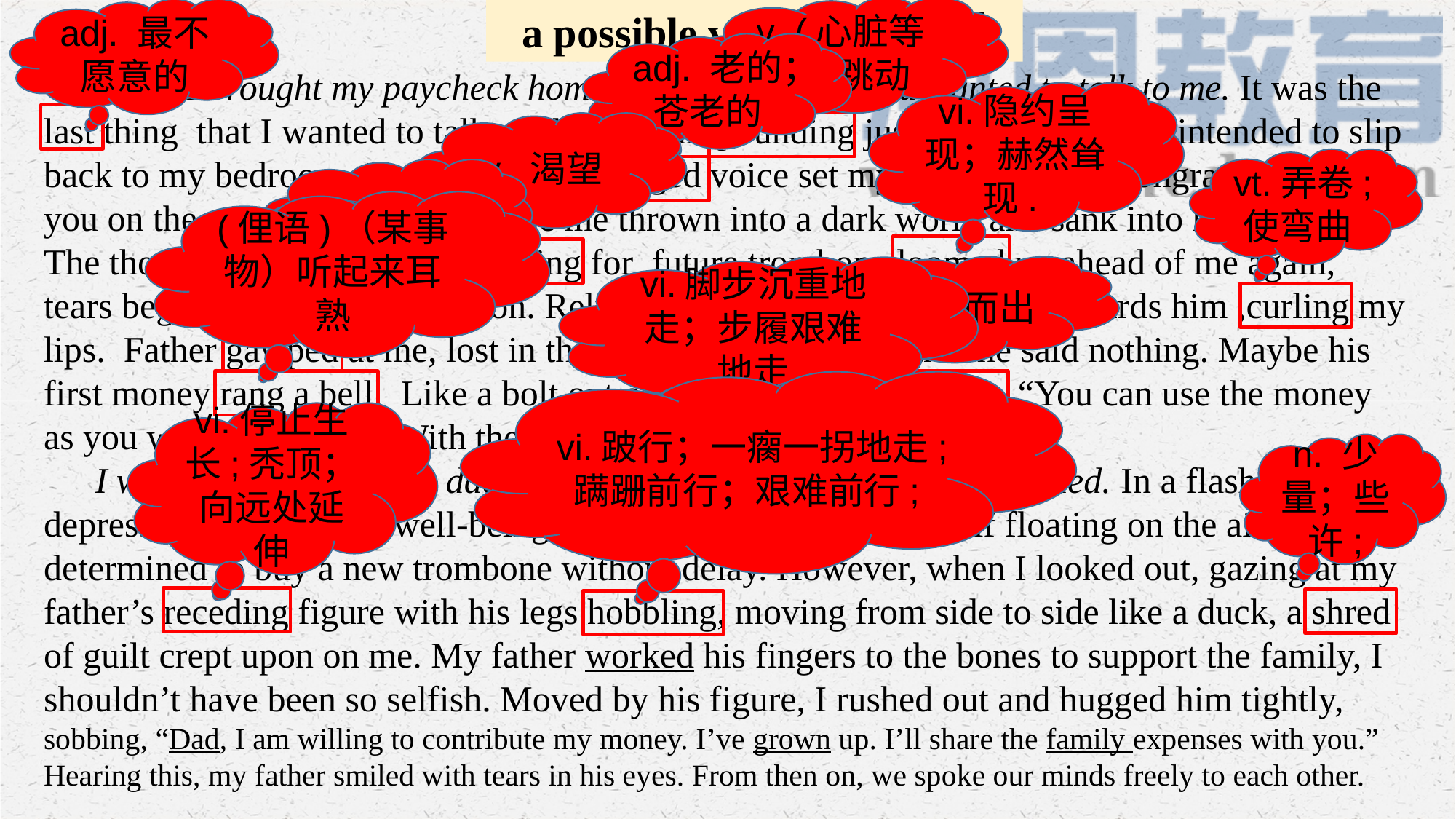

a possible version： 原创
v. (心脏等的)跳动
adj. 最不愿意的
adj. 老的；苍老的
 When I brought my paycheck home--it was$119--my dad wanted to talk to me. It was the last thing  that I wanted to talk. with my heart pounding just like a deer, I had intended to slip back to my bedroom tiptoeing, when an aged voice set my heart racing, “Congratulations to you on the paycheck”, which made me thrown into a dark world and sank into hopelessness. The thought that I had been yearning for  future trombone loomed up ahead of me again, tears beginning to blur my vision. Reluctantly, I moved inch by inch towards him ,curling my lips.  Father gawped at me, lost in thought. So quiet was he that he said nothing. Maybe his first money rang a bell.  Like a bolt out of the blue, he blurted out, “You can use the money as you wish, my son! ”  With the words, he stumped off.
 I was surprised that my dad allowed me to use the money as I wished. In a flash, my depression gave way to well-being. I grinned from ear to ear as if floating on the air. I determined to buy a new trombone without delay. However, when I looked out, gazing at my father’s receding figure with his legs hobbling, moving from side to side like a duck, a shred of guilt crept upon on me. My father worked his fingers to the bones to support the family, I shouldn’t have been so selfish. Moved by his figure, I rushed out and hugged him tightly, sobbing, “Dad, I am willing to contribute my money. I’ve grown up. I’ll share the family expenses with you.” Hearing this, my father smiled with tears in his eyes. From then on, we spoke our minds freely to each other.
vi.隐约呈现；赫然耸现.

v. 渴望

vt.弄卷;使弯曲

v. 模糊
(俚语)（某事物）听起来耳熟
v.呆望

v. 脱口而出
vi.脚步沉重地走；步履艰难地走

vi.跛行；一瘸一拐地走;蹒跚前行；艰难前行;

v. 露齿而笑
vi.停止生长;秃顶； 向远处延伸

n. 少量；些许;